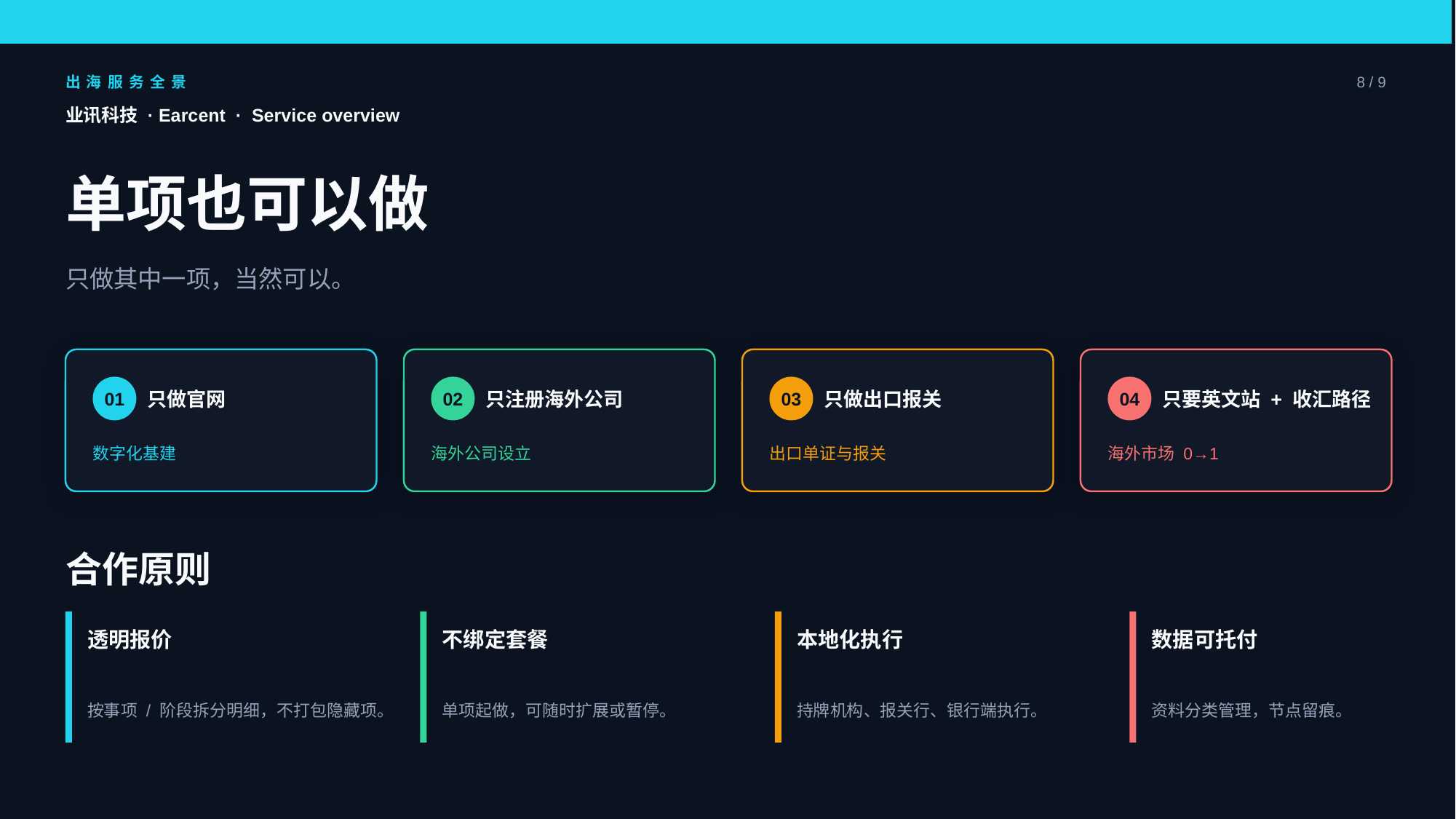

出海服务全景
8 / 9
业讯科技 · Earcent  ·  Service overview
单项也可以做
只做其中一项，当然可以。

01
只做官网

02
只注册海外公司

03
只做出口报关

04
只要英文站 + 收汇路径
数字化基建
海外公司设立
出口单证与报关
海外市场 0→1
合作原则

透明报价

不绑定套餐

本地化执行

数据可托付
按事项 / 阶段拆分明细，不打包隐藏项。
单项起做，可随时扩展或暂停。
持牌机构、报关行、银行端执行。
资料分类管理，节点留痕。